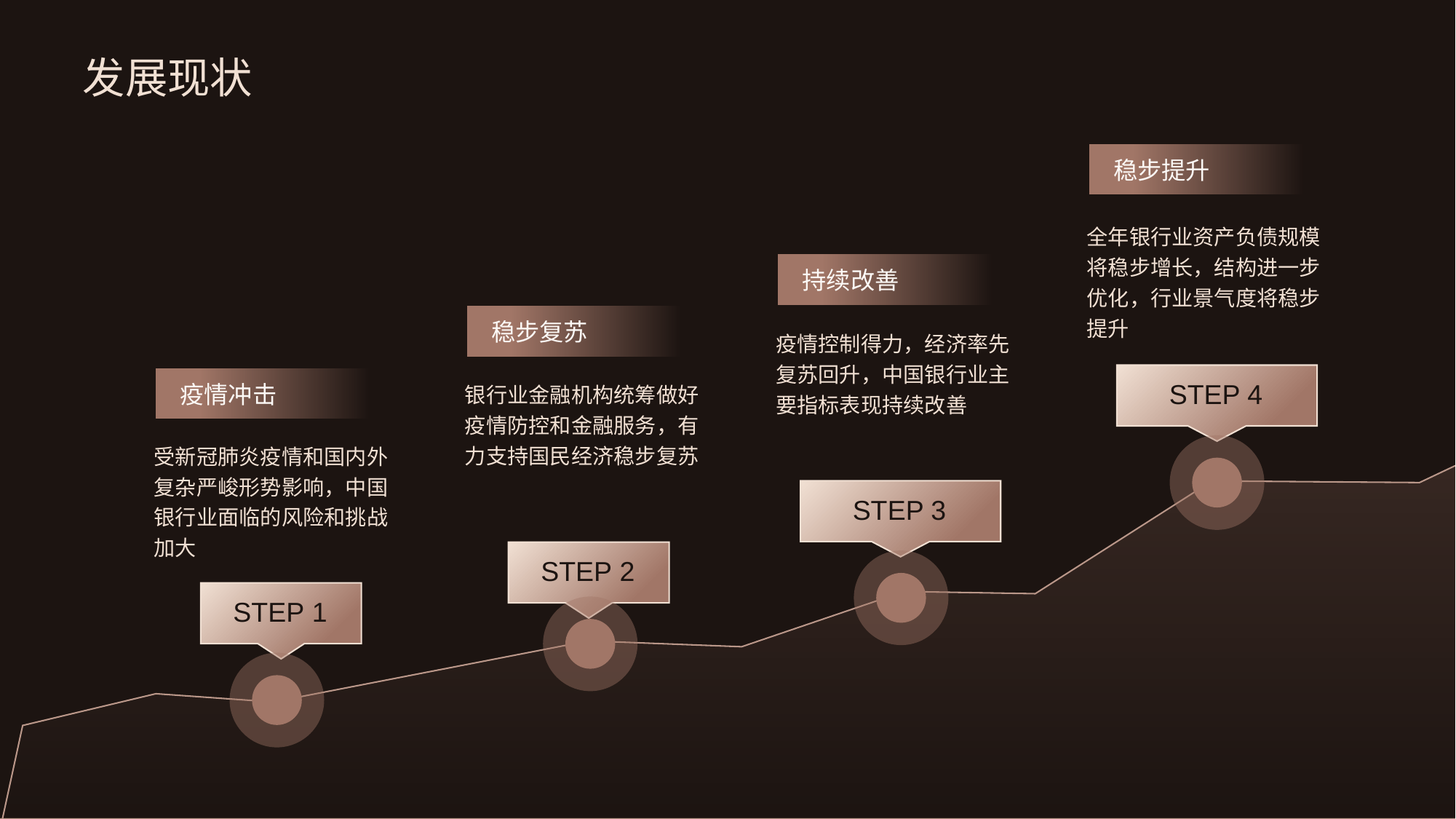

# 发展现状

稳步提升
全年银行业资产负债规模将稳步增长，结构进一步优化，行业景气度将稳步提升

持续改善

稳步复苏
疫情控制得力，经济率先复苏回升，中国银行业主要指标表现持续改善

STEP 4

疫情冲击
银行业金融机构统筹做好疫情防控和金融服务，有力支持国民经济稳步复苏
受新冠肺炎疫情和国内外复杂严峻形势影响，中国银行业面临的风险和挑战加大

STEP 3

STEP 2

STEP 1